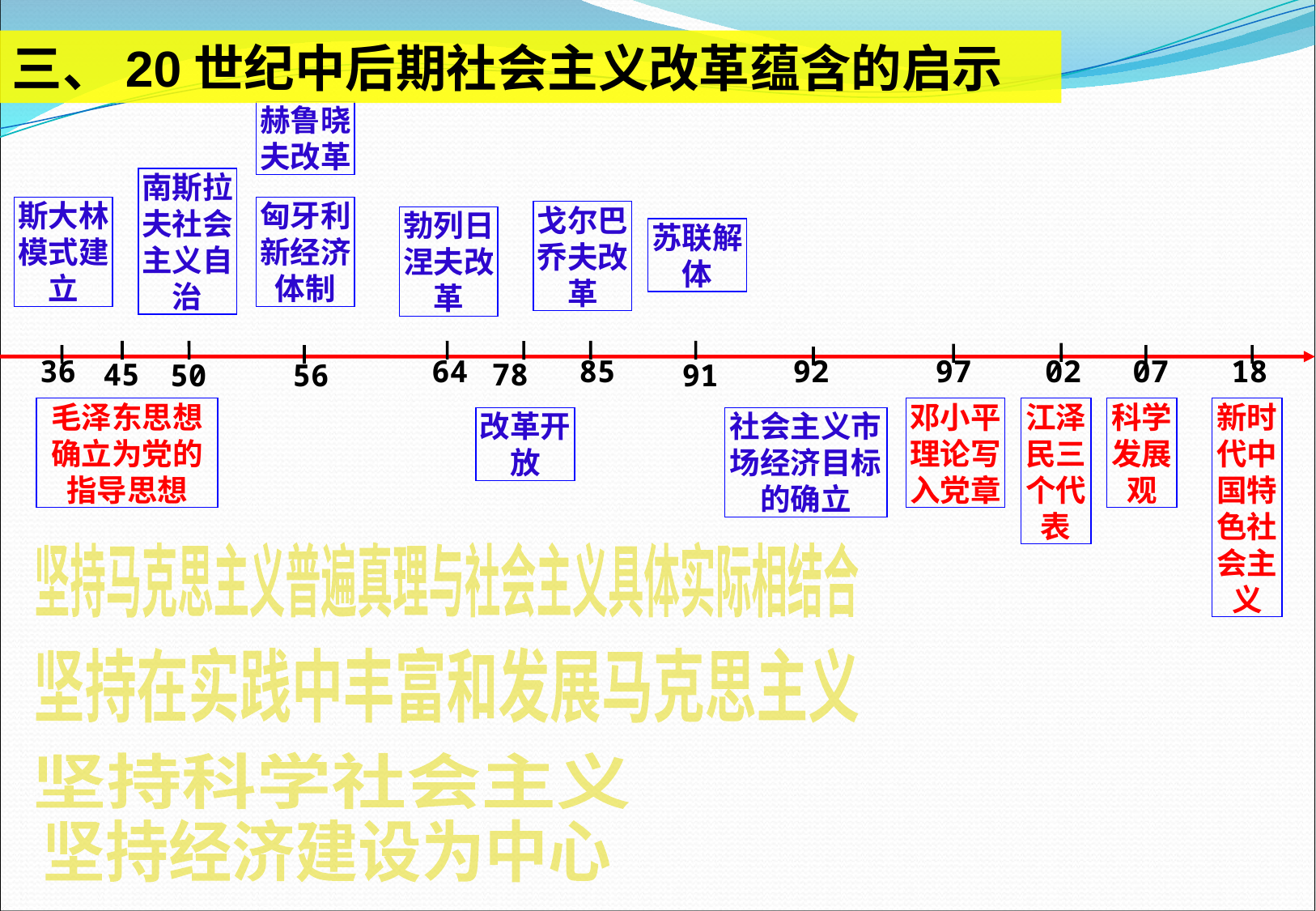

三、20世纪中后期社会主义改革蕴含的启示
赫鲁晓夫改革
南斯拉夫社会主义自治
斯大林模式建立
匈牙利新经济体制
戈尔巴乔夫改革
勃列日涅夫改革
苏联解体

36
64
85
92
97
02
07
18

45
78
50
56
91

毛泽东思想确立为党的指导思想
邓小平理论写入党章
江泽民三个代表
科学发展观
新时代中国特色社会主义
改革开放
社会主义市场经济目标的确立
坚持马克思主义普遍真理与社会主义具体实际相结合
坚持在实践中丰富和发展马克思主义
坚持科学社会主义
坚持经济建设为中心